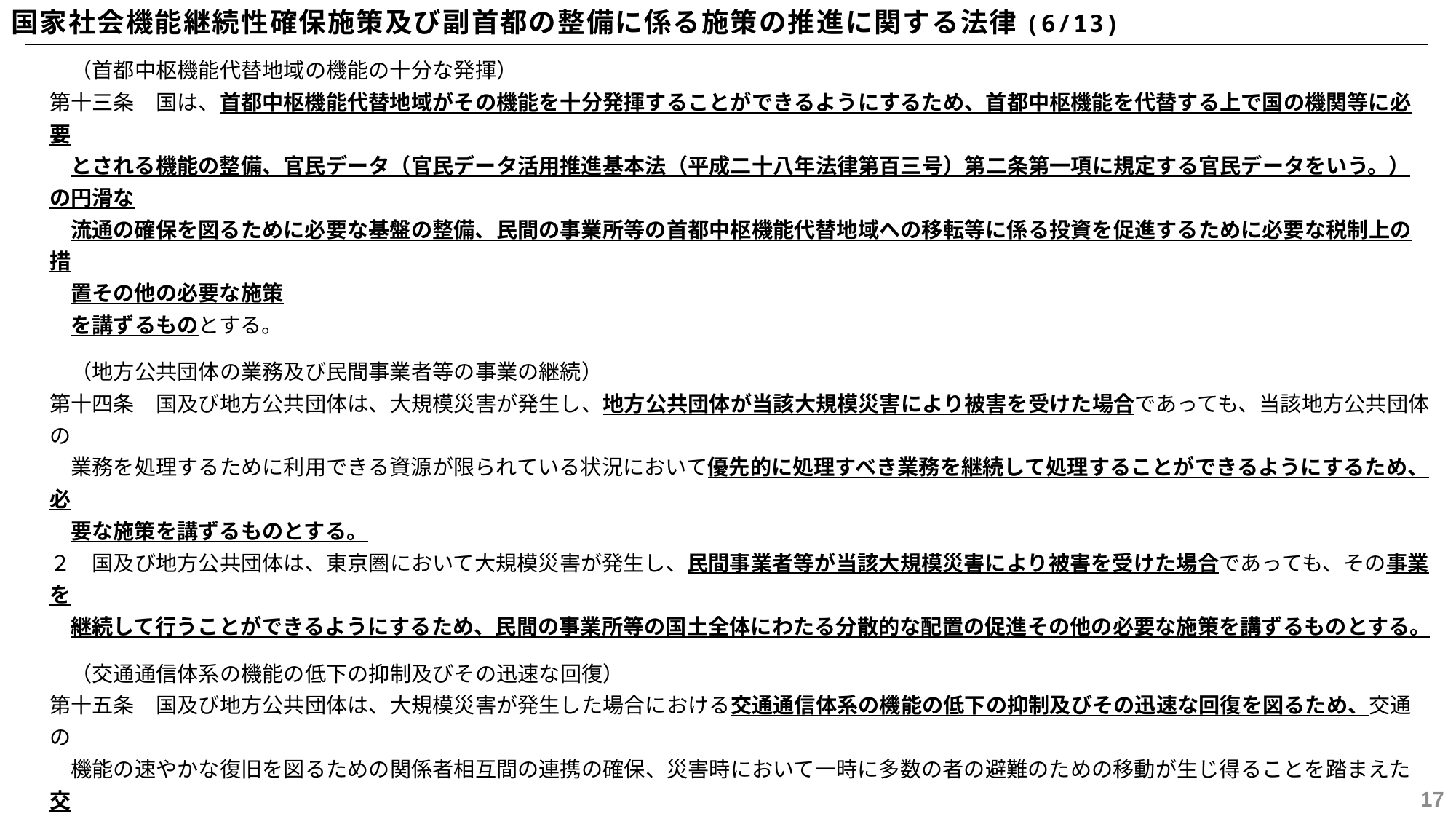

国家社会機能継続性確保施策及び副首都の整備に係る施策の推進に関する法律(6/13)
　（首都中枢機能代替地域の機能の十分な発揮）
第十三条　国は、首都中枢機能代替地域がその機能を十分発揮することができるようにするため、首都中枢機能を代替する上で国の機関等に必要
　とされる機能の整備、官民データ（官民データ活用推進基本法（平成二十八年法律第百三号）第二条第一項に規定する官民データをいう。）の円滑な
　流通の確保を図るために必要な基盤の整備、民間の事業所等の首都中枢機能代替地域への移転等に係る投資を促進するために必要な税制上の措
　置その他の必要な施策
　を講ずるものとする。

　（地方公共団体の業務及び民間事業者等の事業の継続）
第十四条　国及び地方公共団体は、大規模災害が発生し、地方公共団体が当該大規模災害により被害を受けた場合であっても、当該地方公共団体の
　業務を処理するために利用できる資源が限られている状況において優先的に処理すべき業務を継続して処理することができるようにするため、必
　要な施策を講ずるものとする。
２　国及び地方公共団体は、東京圏において大規模災害が発生し、民間事業者等が当該大規模災害により被害を受けた場合であっても、その事業を
　継続して行うことができるようにするため、民間の事業所等の国土全体にわたる分散的な配置の促進その他の必要な施策を講ずるものとする。

　（交通通信体系の機能の低下の抑制及びその迅速な回復）
第十五条　国及び地方公共団体は、大規模災害が発生した場合における交通通信体系の機能の低下の抑制及びその迅速な回復を図るため、交通の
　機能の速やかな復旧を図るための関係者相互間の連携の確保、災害時において一時に多数の者の避難のための移動が生じ得ることを踏まえた交
　通手段の整備、高度情報通信ネットワークの利用のための基盤の整備その他の交通通信体系の整備のために必要な施策を講ずるものとする。

　（地方公共団体等に対する支援）
第十六条　国は、地方公共団体その他の者が行う副首都の整備に係る施策その他国家社会機能継続性確保施策に関する取組を支援するため、情報
　の提供その他の必要な施策を講ずるよう努めるものとする。

　（国民の理解の増進）
第十七条　国は、広報活動等を通じて副首都の整備に係る施策その他国家社会機能継続性確保施策に関する国民の理解を深めるよう努めるものと
　する。
17